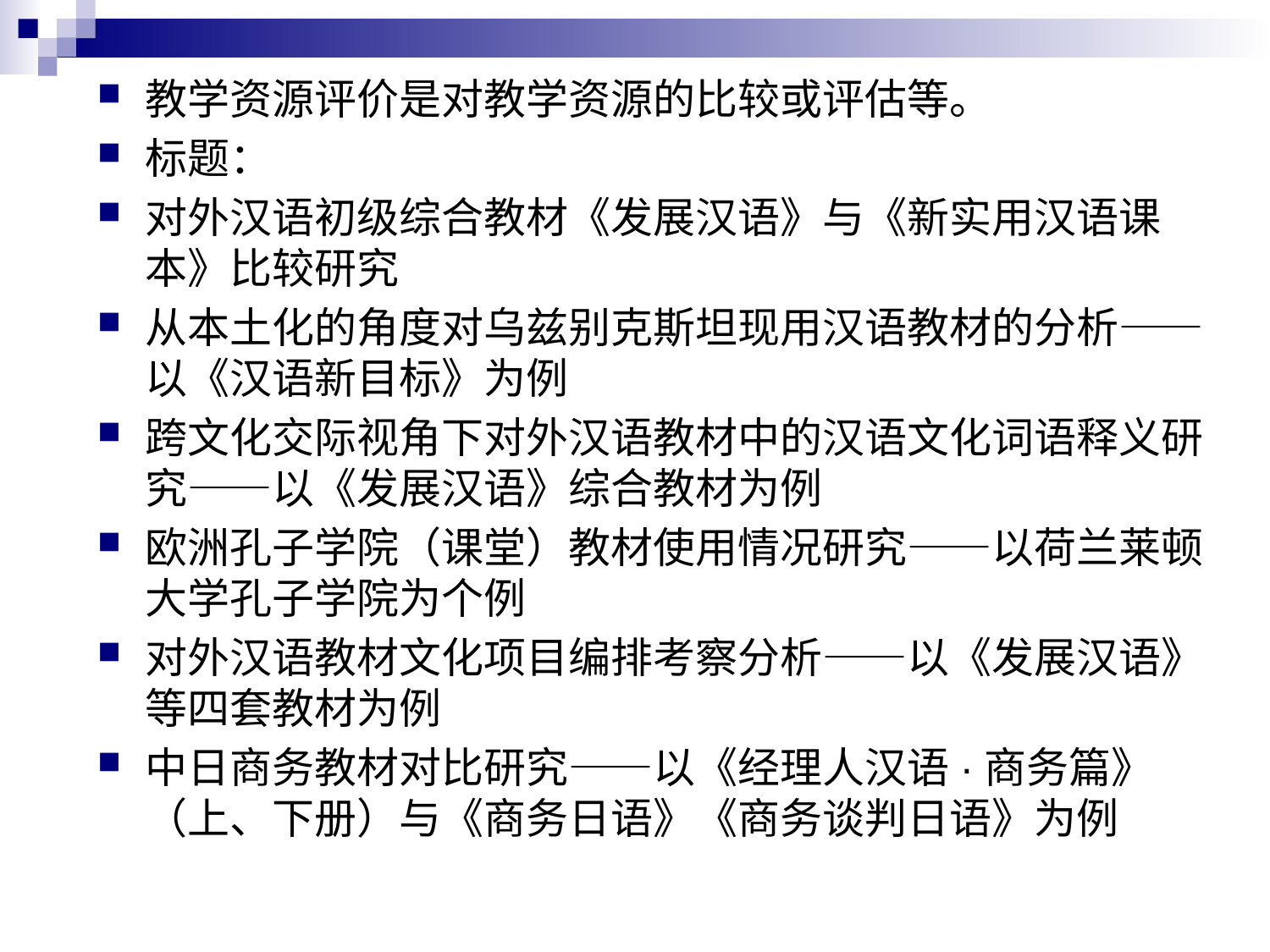

教学资源评价是对教学资源的比较或评估等。
标题：
对外汉语初级综合教材《发展汉语》与《新实用汉语课本》比较研究
从本土化的角度对乌兹别克斯坦现用汉语教材的分析——以《汉语新目标》为例
跨文化交际视角下对外汉语教材中的汉语文化词语释义研究——以《发展汉语》综合教材为例
欧洲孔子学院（课堂）教材使用情况研究——以荷兰莱顿大学孔子学院为个例
对外汉语教材文化项目编排考察分析——以《发展汉语》等四套教材为例
中日商务教材对比研究——以《经理人汉语·商务篇》（上、下册）与《商务日语》《商务谈判日语》为例